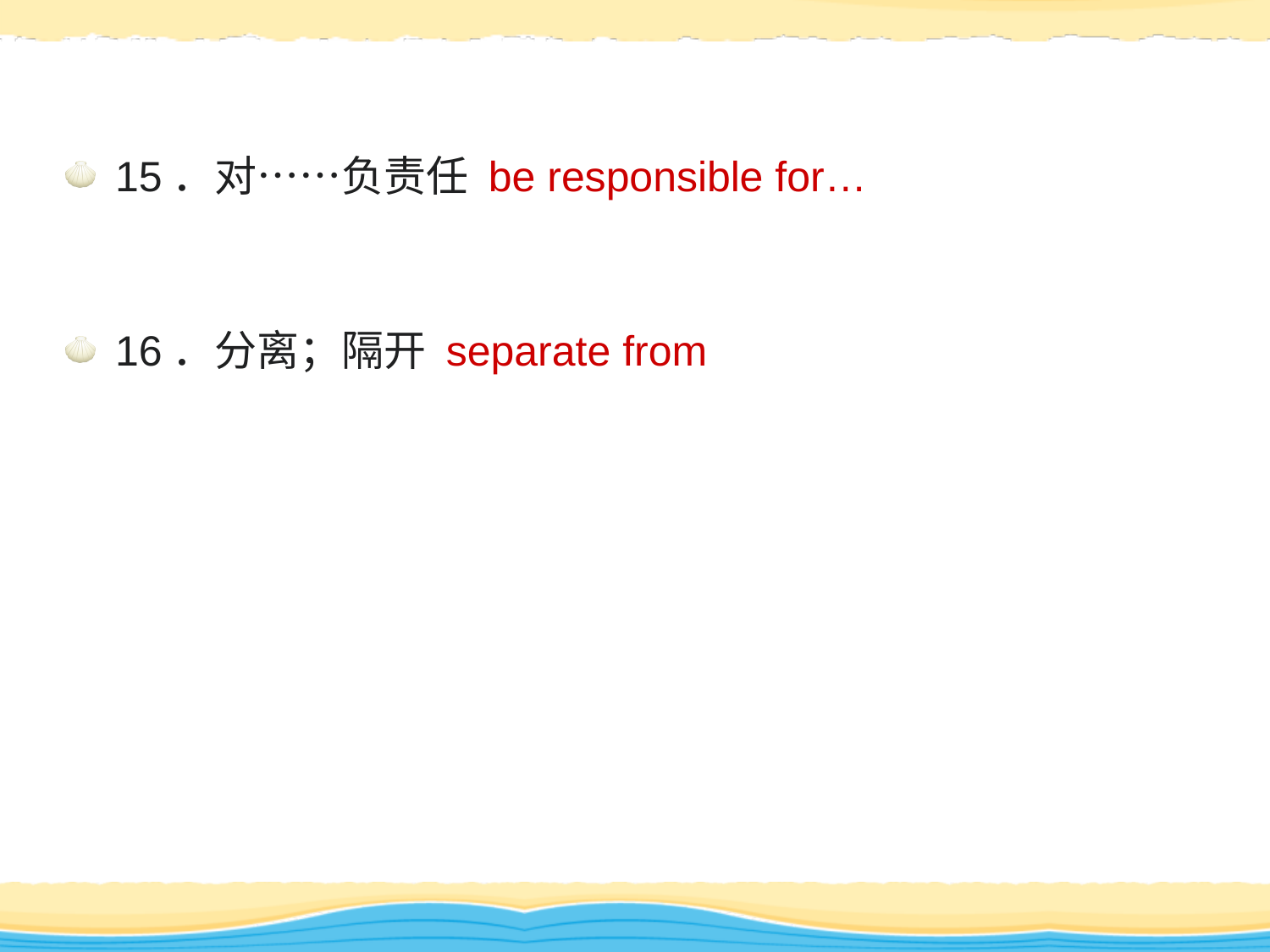

15．对……负责任 be responsible for…

16．分离；隔开 separate from